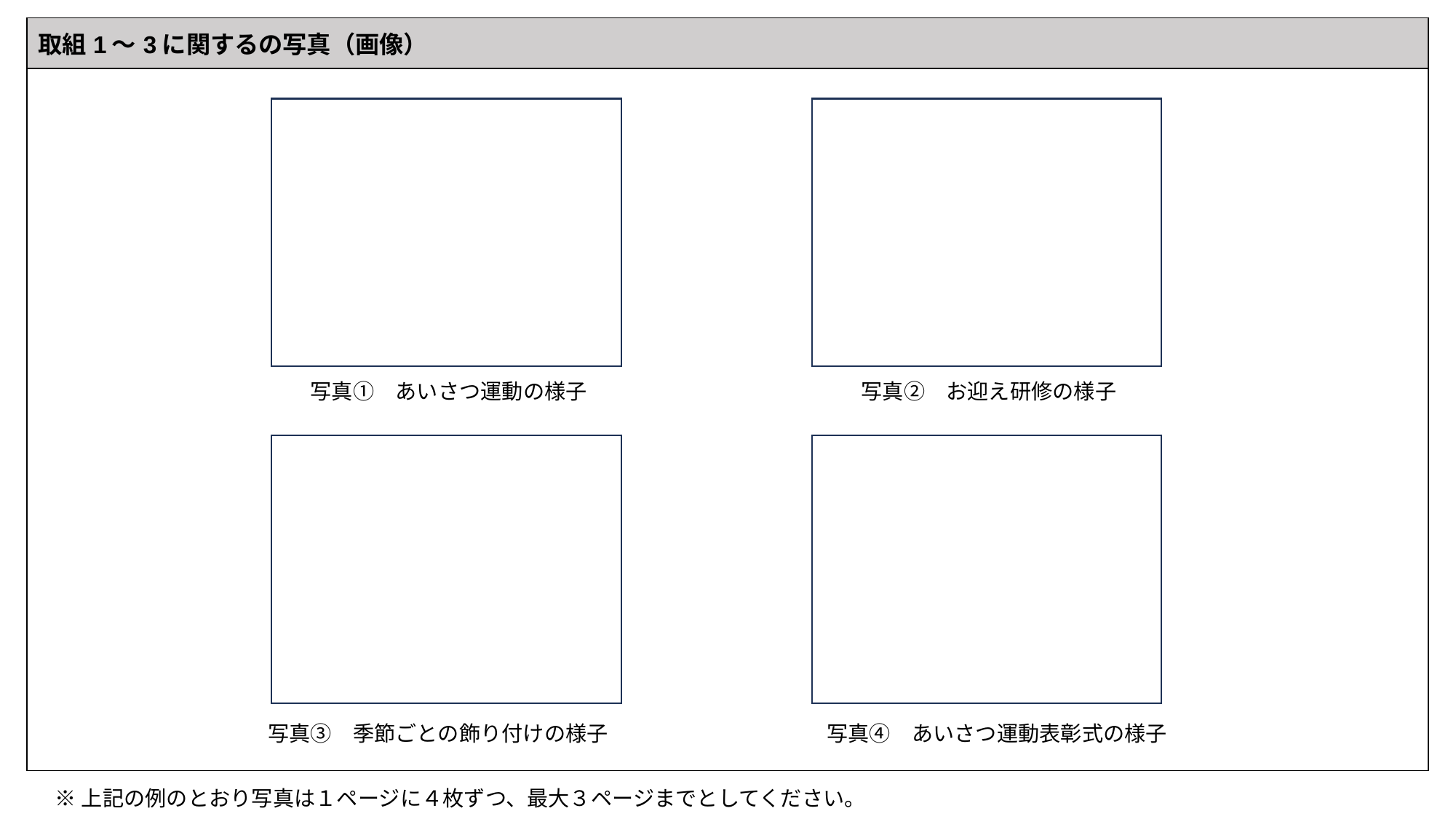

| 取組1～3に関するの写真（画像） |
| --- |
|  |

写真➀　あいさつ運動の様子
写真②　お迎え研修の様子

写真④　あいさつ運動表彰式の様子
写真③　季節ごとの飾り付けの様子
※上記の例のとおり写真は１ページに４枚ずつ、最大３ページまでとしてください。